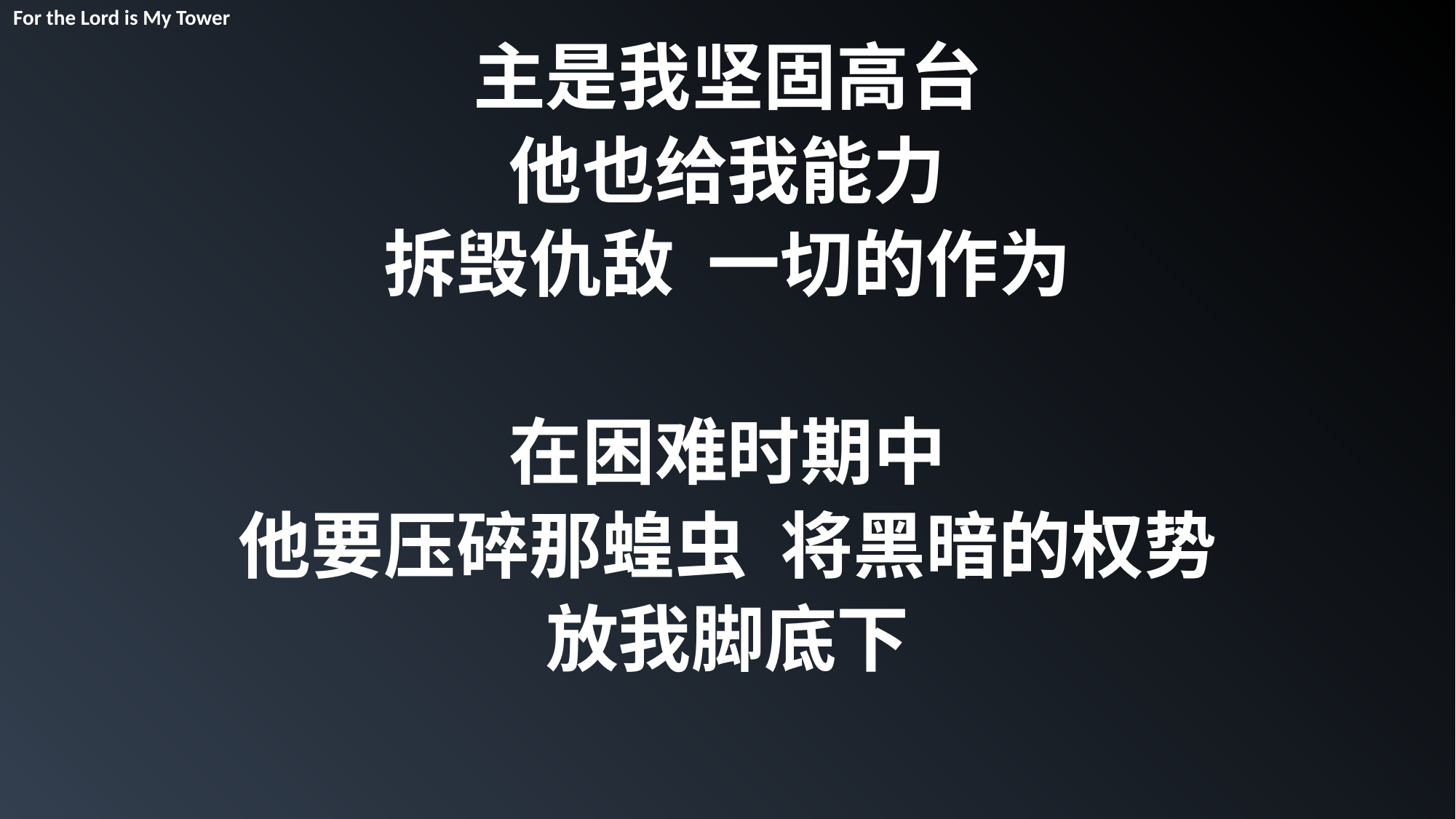

For the Lord is My Tower
主是我坚固高台
他也给我能力
拆毁仇敌  一切的作为

在困难时期中
他要压碎那蝗虫  将黑暗的权势
放我脚底下